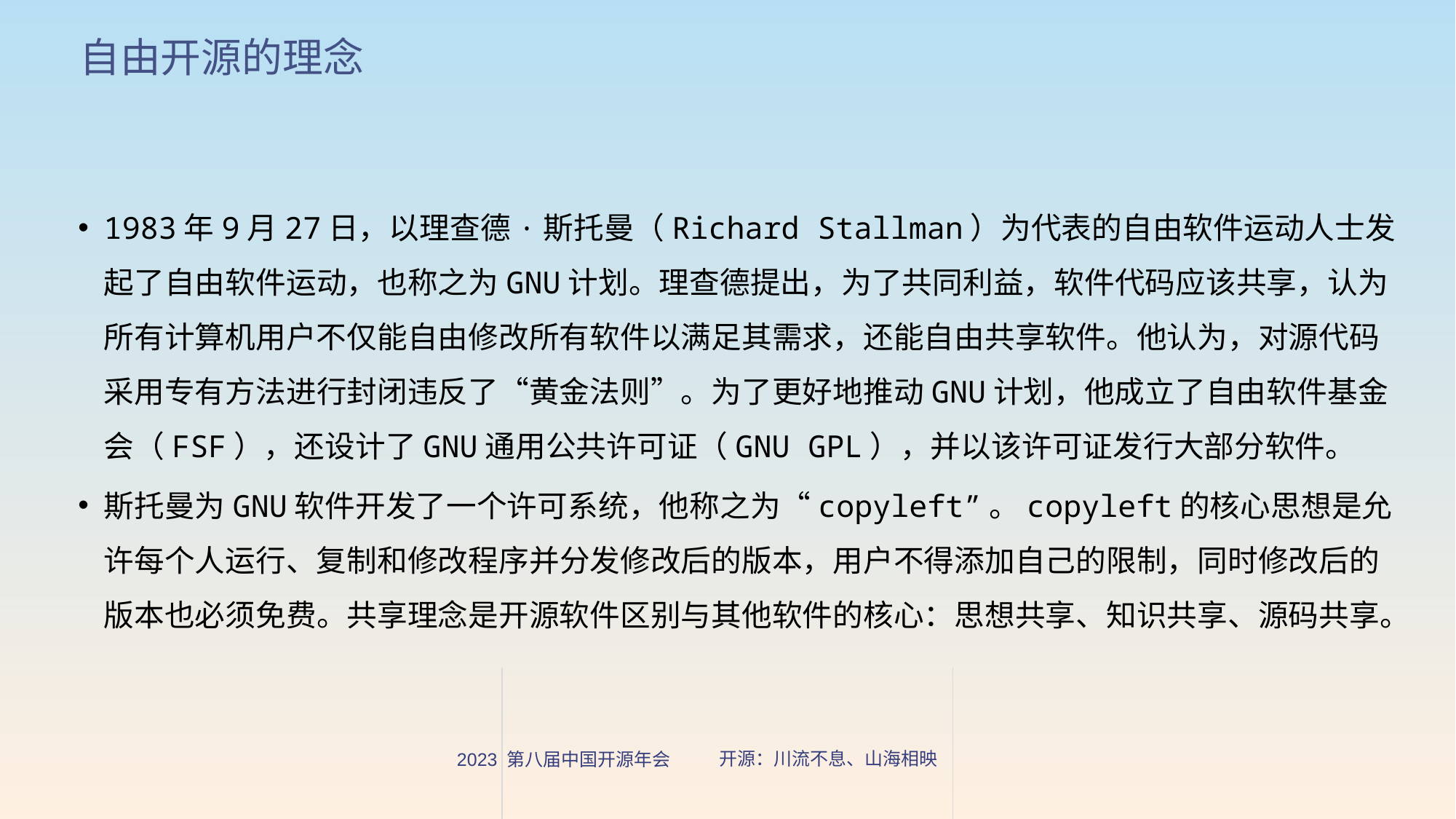

# 自由开源的理念
1983年9月27日，以理查德·斯托曼（Richard Stallman）为代表的自由软件运动人士发起了自由软件运动，也称之为GNU计划。理查德提出，为了共同利益，软件代码应该共享，认为所有计算机用户不仅能自由修改所有软件以满足其需求，还能自由共享软件。他认为，对源代码采用专有方法进行封闭违反了“黄金法则”。为了更好地推动GNU计划，他成立了自由软件基金会（FSF），还设计了GNU通用公共许可证（GNU GPL），并以该许可证发行大部分软件。
斯托曼为GNU软件开发了一个许可系统，他称之为“copyleft”。copyleft的核心思想是允许每个人运行、复制和修改程序并分发修改后的版本，用户不得添加自己的限制，同时修改后的版本也必须免费。共享理念是开源软件区别与其他软件的核心：思想共享、知识共享、源码共享。